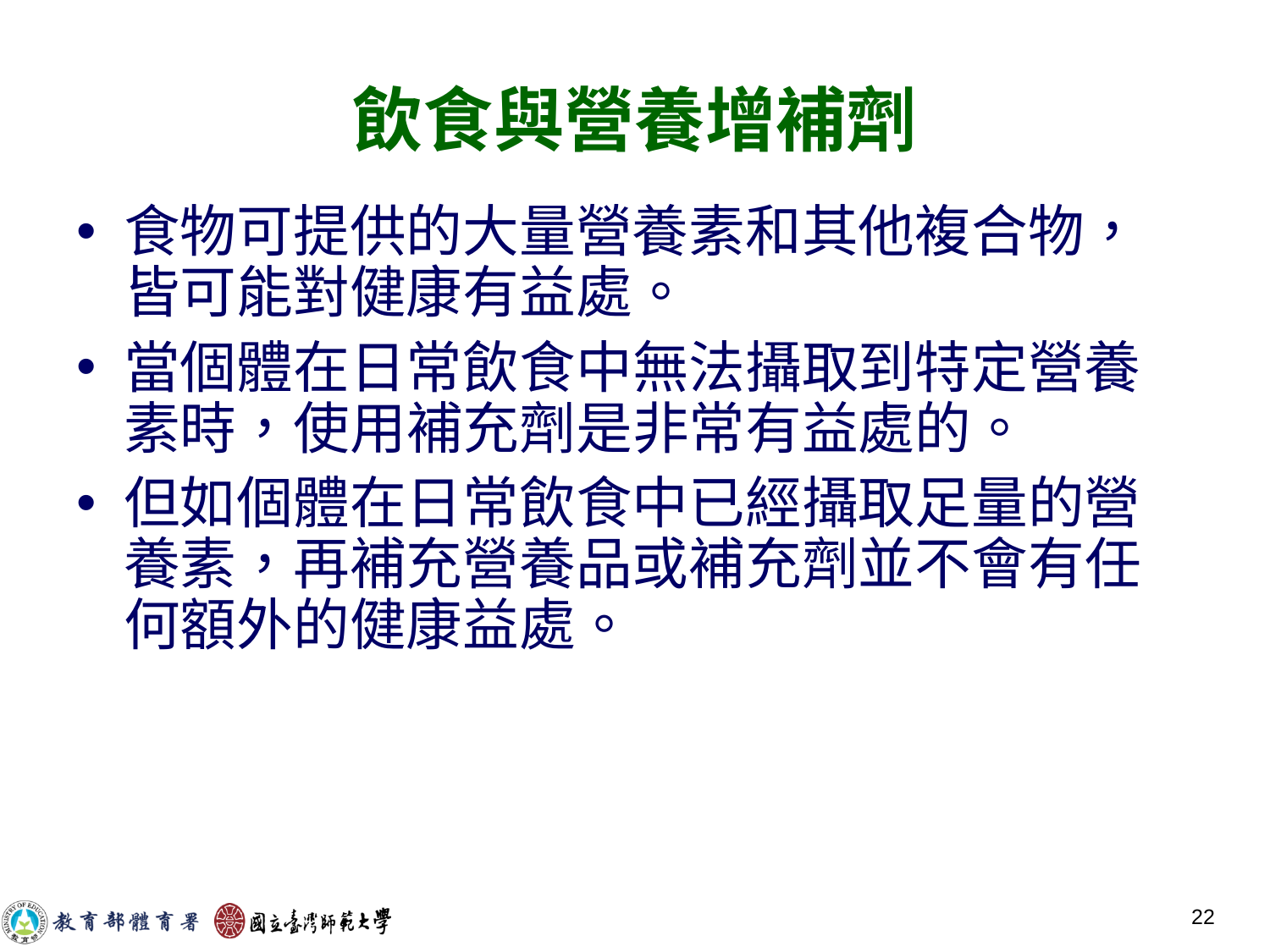

# 飲食與營養增補劑
食物可提供的大量營養素和其他複合物，皆可能對健康有益處。
當個體在日常飲食中無法攝取到特定營養素時，使用補充劑是非常有益處的。
但如個體在日常飲食中已經攝取足量的營養素，再補充營養品或補充劑並不會有任何額外的健康益處。
22